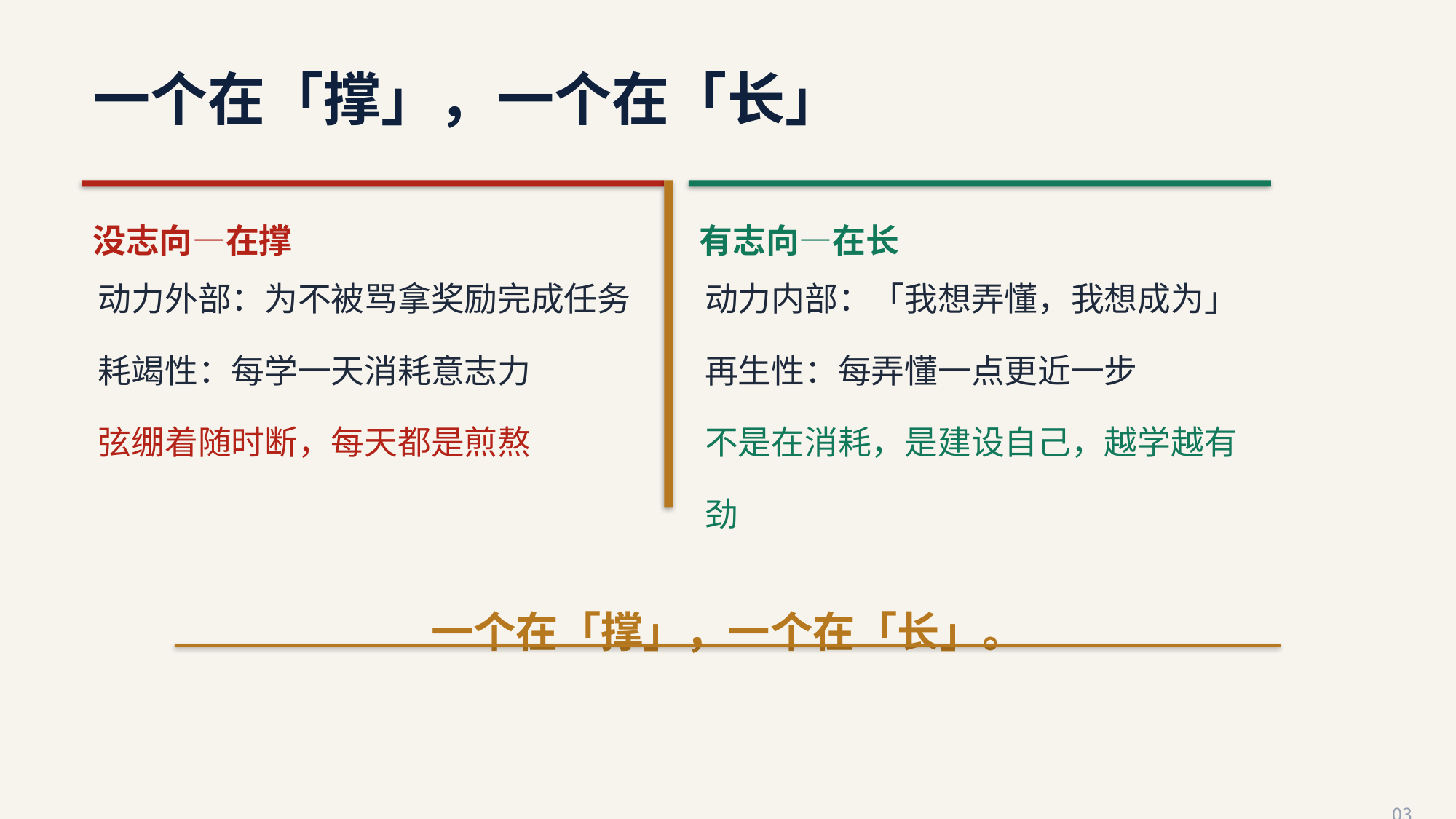

一个在「撑」，一个在「长」

没志向—在撑
有志向—在长
动力外部：为不被骂拿奖励完成任务
耗竭性：每学一天消耗意志力
弦绷着随时断，每天都是煎熬
动力内部：「我想弄懂，我想成为」
再生性：每弄懂一点更近一步
不是在消耗，是建设自己，越学越有劲
一个在「撑」，一个在「长」。

03